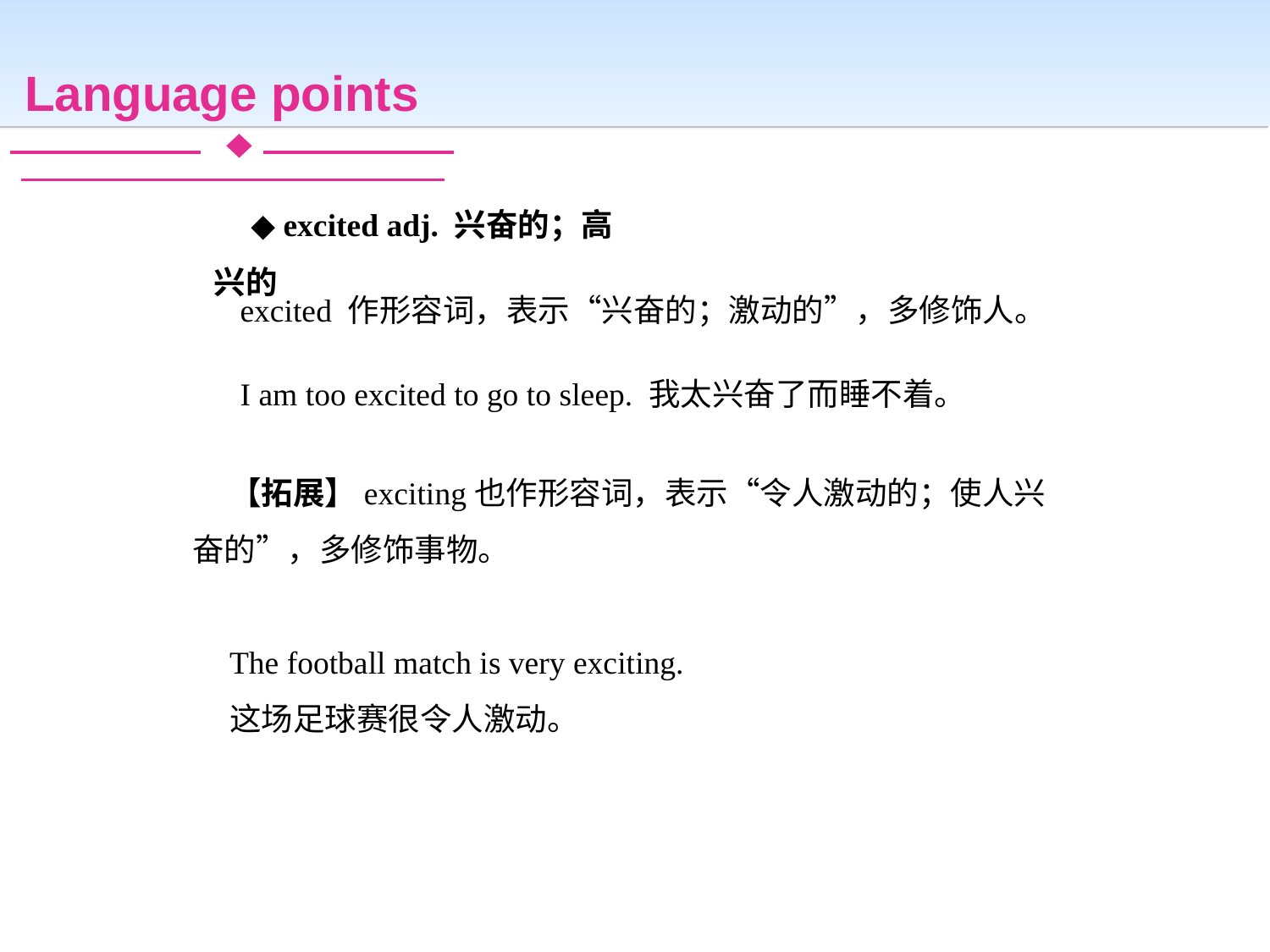

Language points

◆ excited adj. 兴奋的；高兴的
excited 作形容词，表示“兴奋的；激动的”，多修饰人。
I am too excited to go to sleep. 我太兴奋了而睡不着。
【拓展】exciting也作形容词，表示“令人激动的；使人兴奋的”，多修饰事物。
The football match is very exciting.
这场足球赛很令人激动。